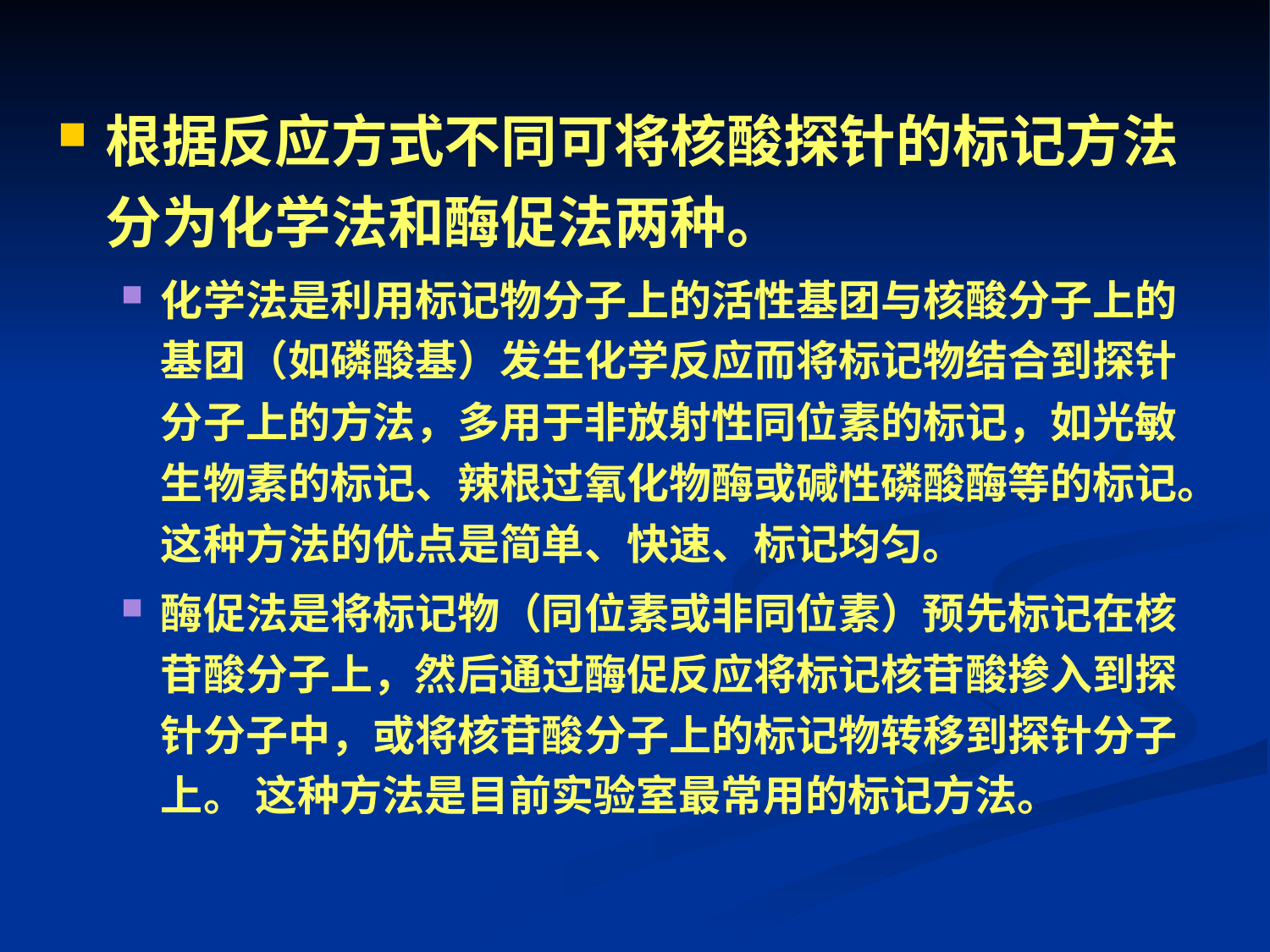

根据反应方式不同可将核酸探针的标记方法分为化学法和酶促法两种。
化学法是利用标记物分子上的活性基团与核酸分子上的基团（如磷酸基）发生化学反应而将标记物结合到探针分子上的方法，多用于非放射性同位素的标记，如光敏生物素的标记、辣根过氧化物酶或碱性磷酸酶等的标记。这种方法的优点是简单、快速、标记均匀。
酶促法是将标记物（同位素或非同位素）预先标记在核苷酸分子上，然后通过酶促反应将标记核苷酸掺入到探针分子中，或将核苷酸分子上的标记物转移到探针分子上。 这种方法是目前实验室最常用的标记方法。